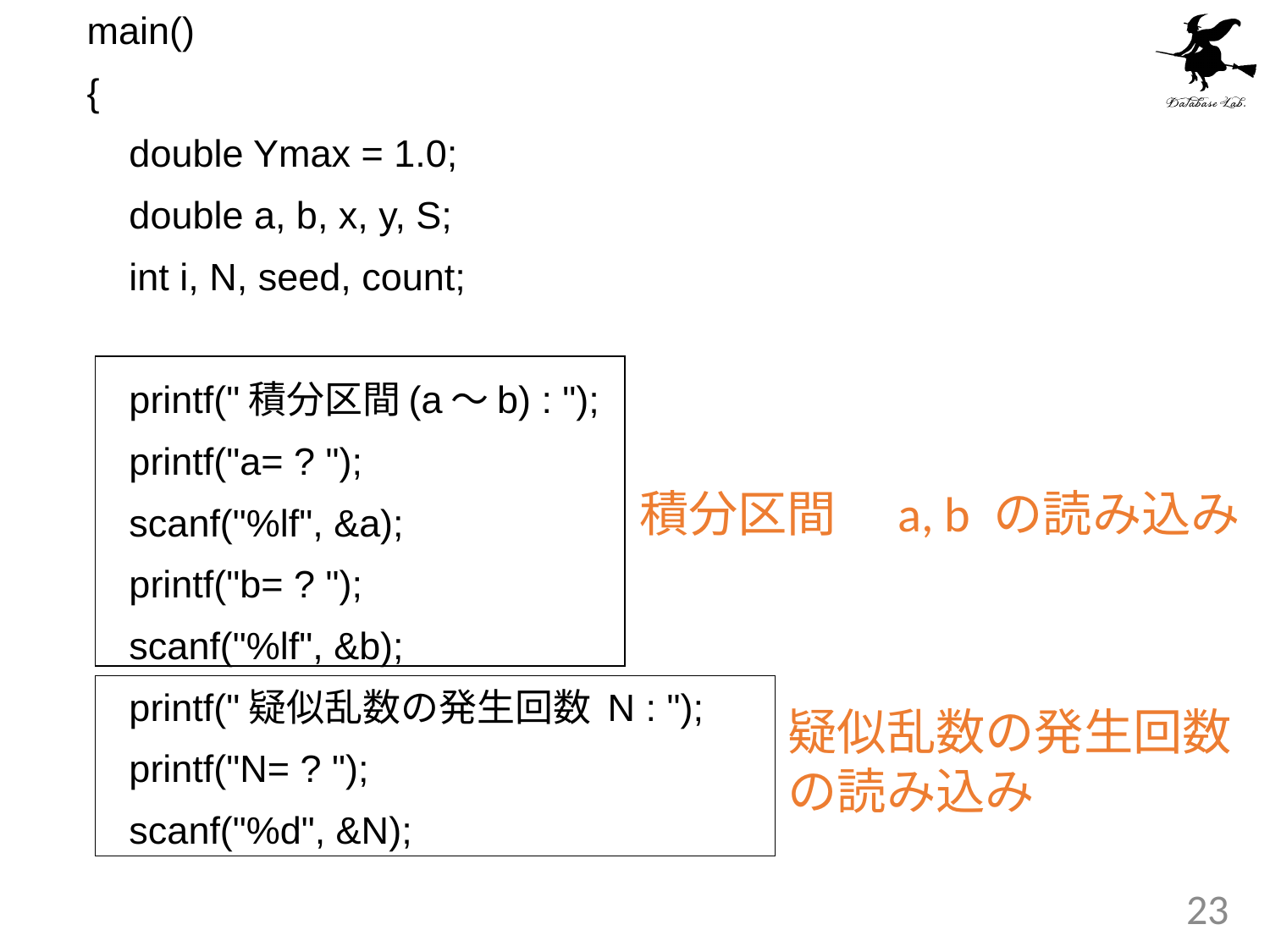

main()
{
    double Ymax = 1.0;
    double a, b, x, y, S;
    int i, N, seed, count;

    printf("積分区間(a～b) : ");
    printf("a= ? ");
    scanf("%lf", &a);
    printf("b= ? ");
    scanf("%lf", &b);
    printf("疑似乱数の発生回数 N : ");
    printf("N= ? ");
    scanf("%d", &N);

積分区間　a, b の読み込み

疑似乱数の発生回数
の読み込み
23